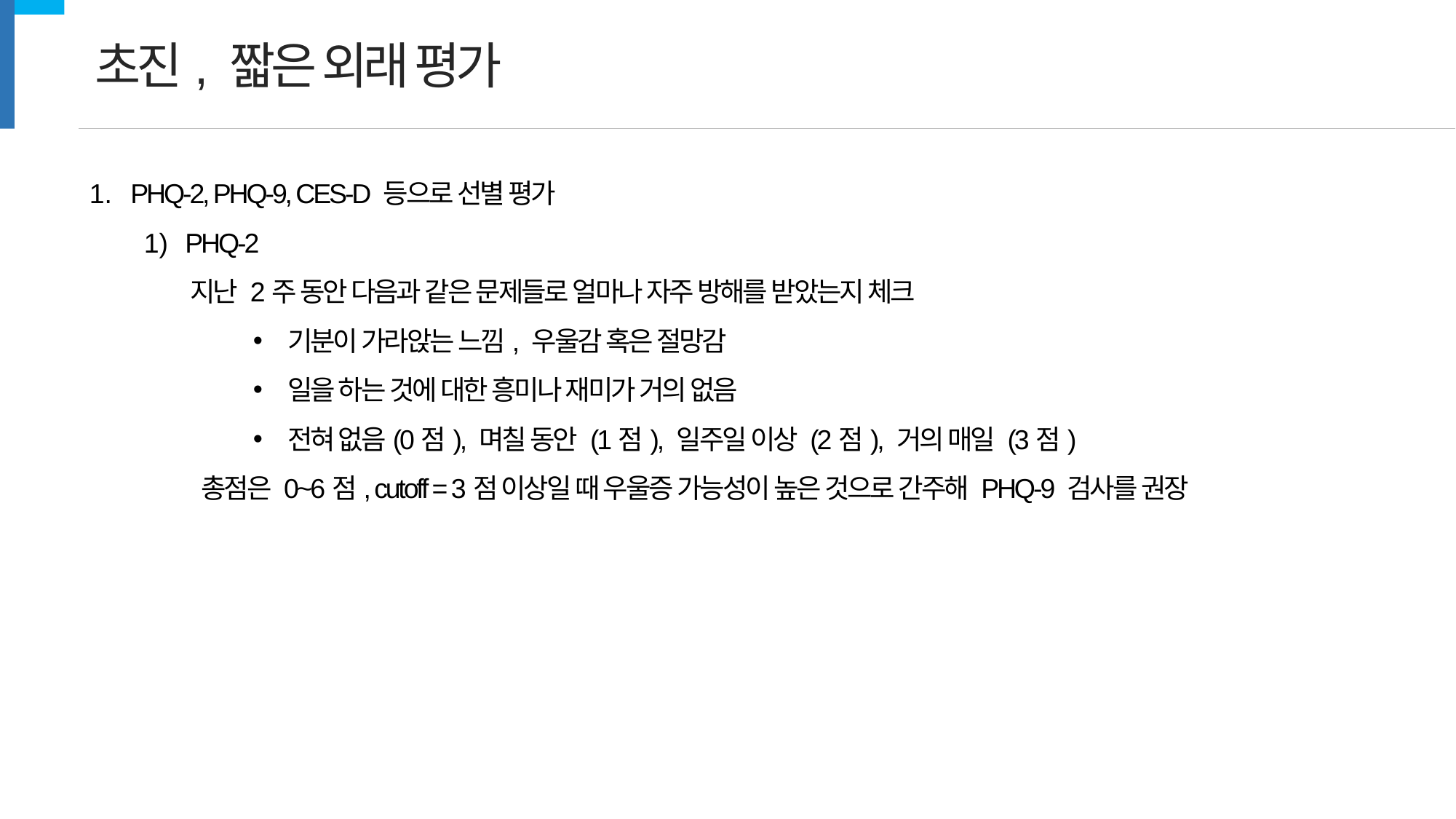

초진, 짧은 외래 평가

PHQ-2, PHQ-9, CES-D 등으로 선별 평가
PHQ-2
       지난 2주 동안 다음과 같은 문제들로 얼마나 자주 방해를 받았는지 체크
기분이 가라앉는 느낌, 우울감 혹은 절망감
일을 하는 것에 대한 흥미나 재미가 거의 없음
전혀 없음(0점), 며칠 동안 (1점), 일주일 이상 (2점), 거의 매일 (3점)
         총점은 0~6점, cutoff = 3점 이상일 때 우울증 가능성이 높은 것으로 간주해 PHQ-9 검사를 권장